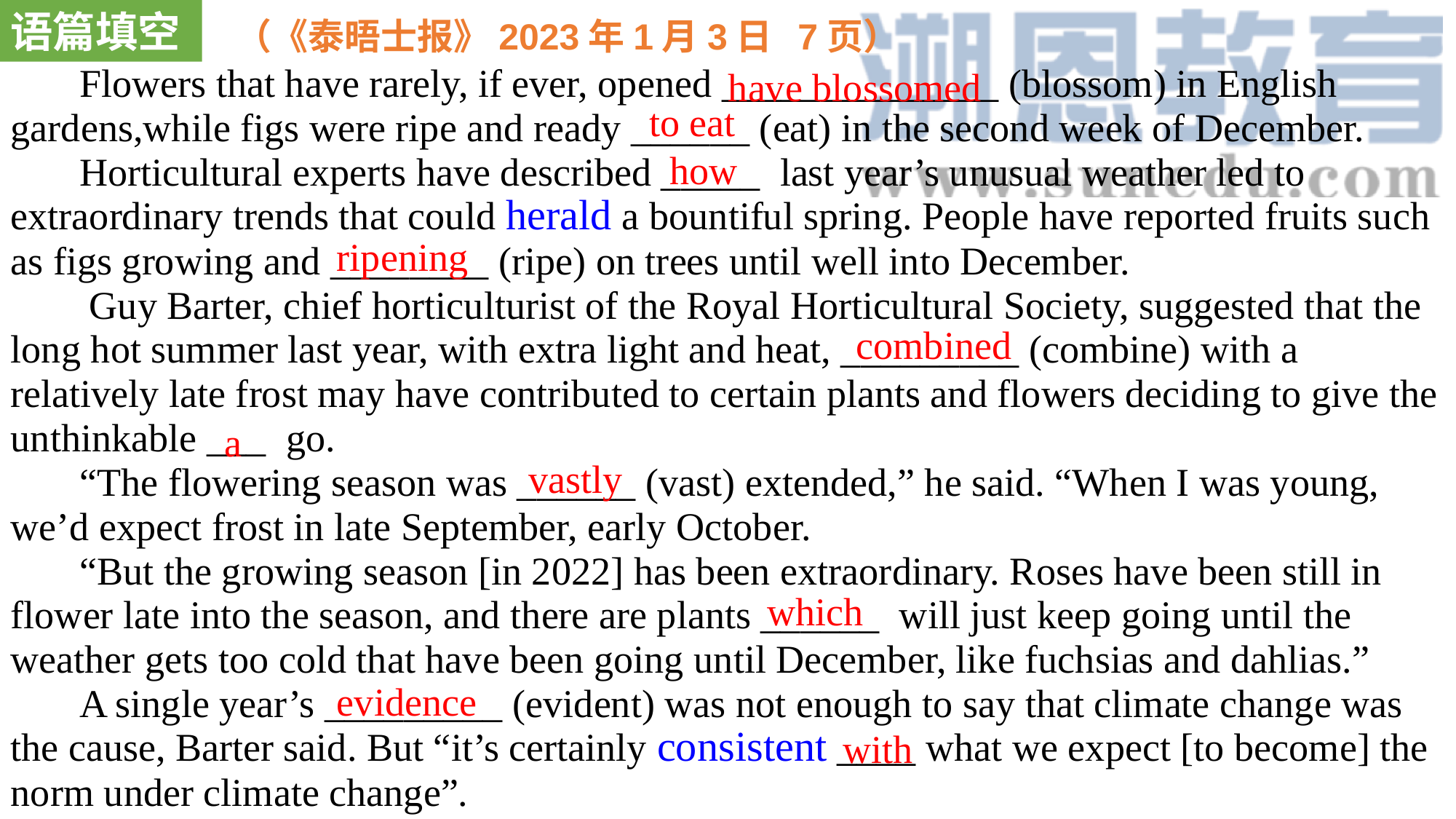

语篇填空
（《泰晤士报》2023年1月3日  7页）
       Flowers that have rarely, if ever, opened ______________ (blossom) in English gardens,while figs were ripe and ready ______ (eat) in the second week of December.
       Horticultural experts have described _____  last year’s unusual weather led to extraordinary trends that could herald a bountiful spring. People have reported fruits such as figs growing and ________ (ripe) on trees until well into December.
        Guy Barter, chief horticulturist of the Royal Horticultural Society, suggested that the long hot summer last year, with extra light and heat, _________ (combine) with a relatively late frost may have contributed to certain plants and flowers deciding to give the unthinkable ___  go.
       “The flowering season was ______ (vast) extended,” he said. “When I was young, we’d expect frost in late September, early October.
       “But the growing season [in 2022] has been extraordinary. Roses have been still in flower late into the season, and there are plants ______  will just keep going until the weather gets too cold that have been going until December, like fuchsias and dahlias.”
       A single year’s _________ (evident) was not enough to say that climate change was the cause, Barter said. But “it’s certainly consistent ____ what we expect [to become] the norm under climate change”.
have blossomed
 to eat
how
ripening
combined
a
vastly
which
evidence
with